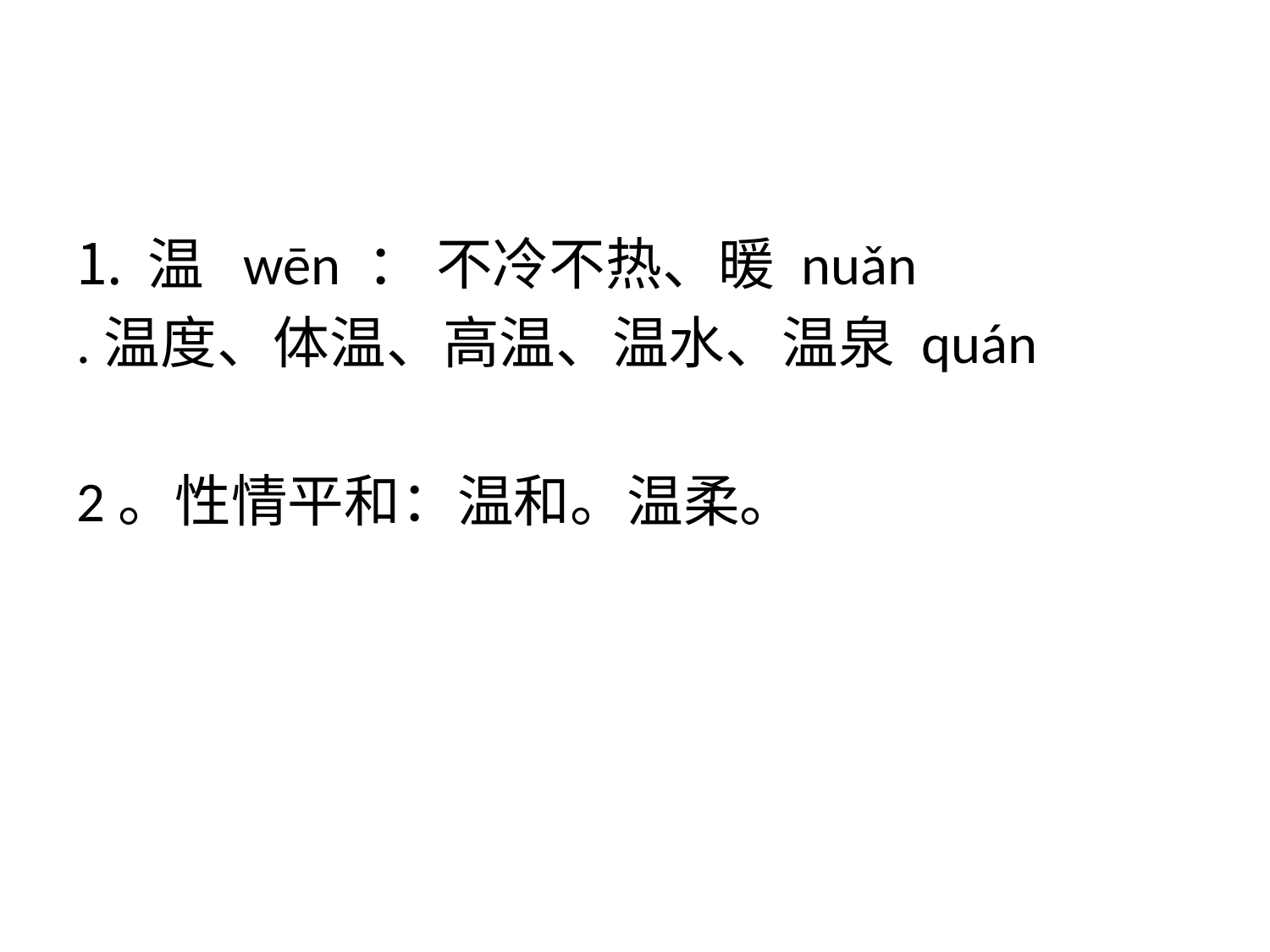

#
温  wēn ： 不冷不热、暖 nuǎn
.温度、体温、高温、温水、温泉 quán

2。性情平和：温和。温柔。